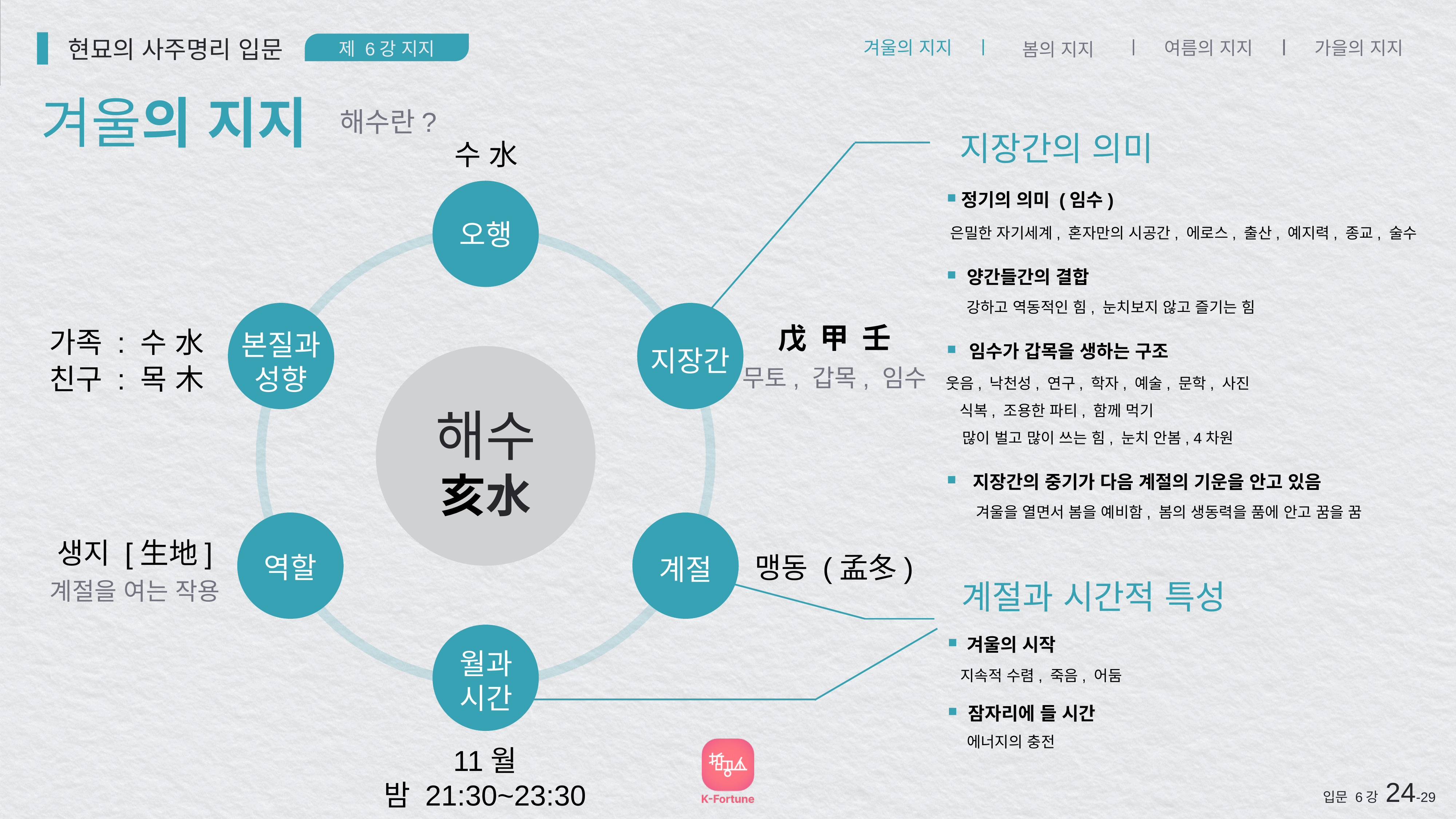

현묘의 사주명리 입문

제 6강 지지
겨울의 지지
여름의 지지
가을의 지지
봄의 지지
겨울의 지지
해수란?
지장간의 의미
수 水

정기의 의미 (임수)

은밀한 자기세계, 혼자만의 시공간, 에로스, 출산, 예지력, 종교, 술수
오행

양간들간의 결합

강하고 역동적인 힘, 눈치보지 않고 즐기는 힘

甲
壬
戊
가족 : 수 水
본질과
성향
임수가 갑목을 생하는 구조

웃음, 낙천성, 연구, 학자, 예술, 문학, 사진
식복, 조용한 파티, 함께 먹기
많이 벌고 많이 쓰는 힘, 눈치 안봄, 4차원
지장간

친구 : 목 木
무토, 갑목, 임수
해수
亥水
지장간의 중기가 다음 계절의 기운을 안고 있음

겨울을 열면서 봄을 예비함, 봄의 생동력을 품에 안고 꿈을 꿈

생지 [生地]
역할
맹동 (孟冬)
계절
계절과 시간적 특성
계절을 여는 작용

겨울의 시작

월과
시간
지속적 수렴, 죽음, 어둠
잠자리에 들 시간

에너지의 충전
11월
밤 21:30~23:30